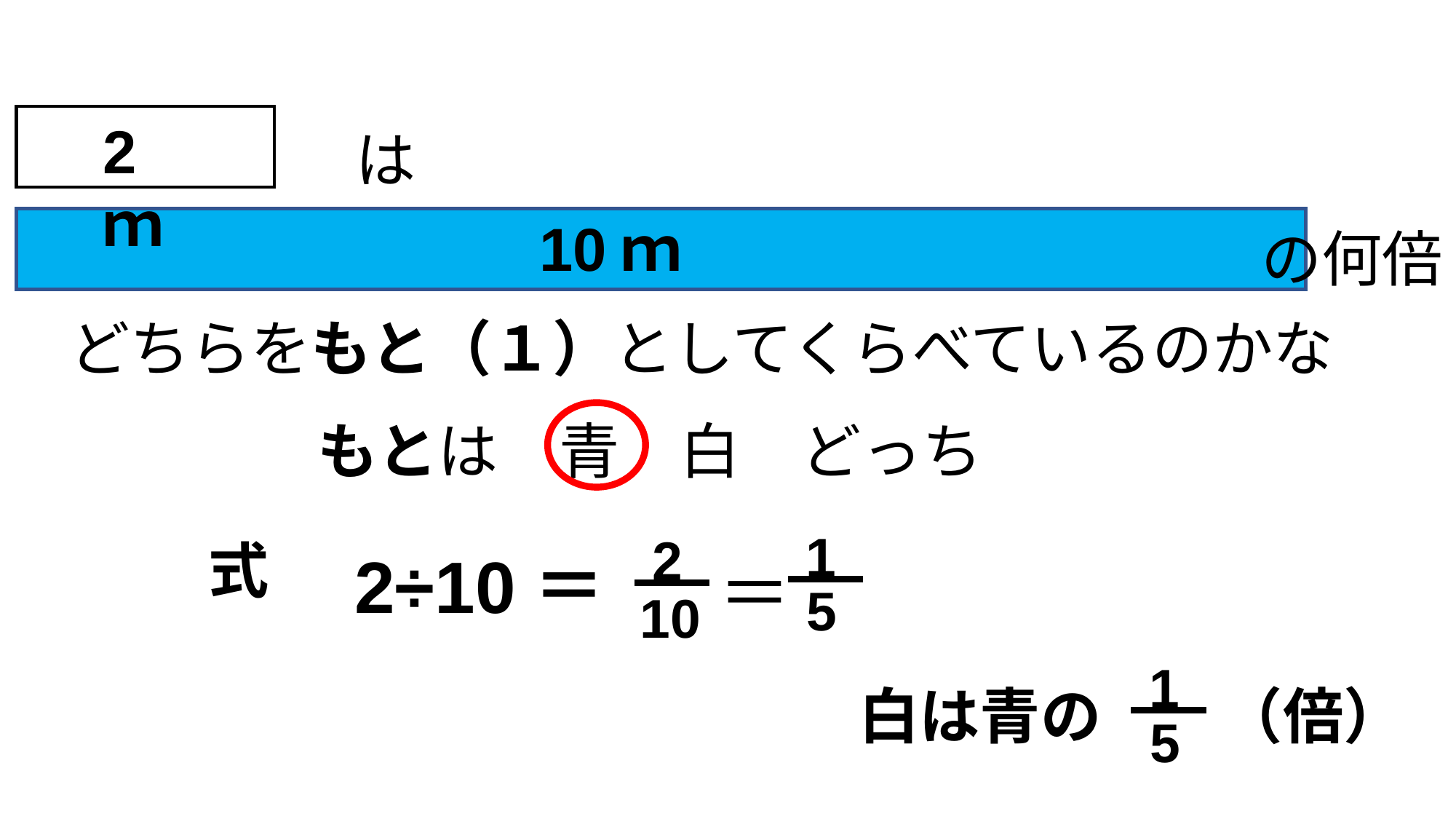

2ｍ
は
10ｍ

の何倍
どちらをもと（１）としてくらべているのかな

もとは　青　白　どっち
1
5
2
10
式
2÷10＝
＝
1
5
　白は青の　　（倍）